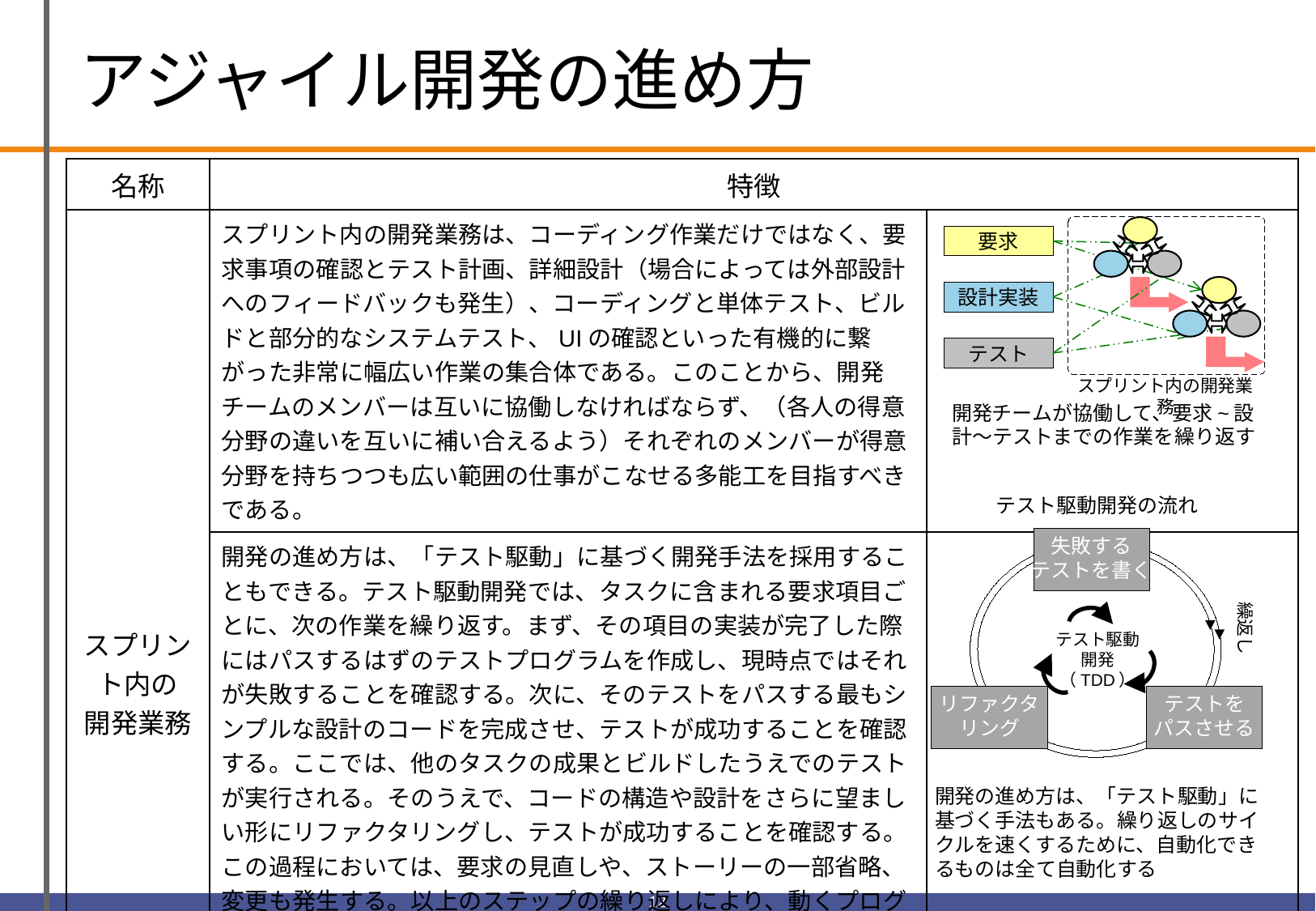

# アジャイル開発の進め方
| 名称 | 特徴 |  |
| --- | --- | --- |
| スプリント内の 開発業務 | スプリント内の開発業務は、コーディング作業だけではなく、要求事項の確認とテスト計画、詳細設計（場合によっては外部設計へのフィードバックも発生）、コーディングと単体テスト、ビルドと部分的なシステムテスト、UIの確認といった有機的に繋がった非常に幅広い作業の集合体である。このことから、開発チームのメンバーは互いに協働しなければならず、（各人の得意分野の違いを互いに補い合えるよう）それぞれのメンバーが得意分野を持ちつつも広い範囲の仕事がこなせる多能工を目指すべきである。 |  |
|  | 開発の進め方は、「テスト駆動」に基づく開発手法を採用することもできる。テスト駆動開発では、タスクに含まれる要求項目ごとに、次の作業を繰り返す。まず、その項目の実装が完了した際にはパスするはずのテストプログラムを作成し、現時点ではそれが失敗することを確認する。次に、そのテストをパスする最もシンプルな設計のコードを完成させ、テストが成功することを確認する。ここでは、他のタスクの成果とビルドしたうえでのテストが実行される。そのうえで、コードの構造や設計をさらに望ましい形にリファクタリングし、テストが成功することを確認する。この過程においては、要求の見直しや、ストーリーの一部省略、変更も発生する。以上のステップの繰り返しにより、動くプログラムが徐々に進化しながら完成し、タスク全体が完了する。 最初に詳細レベルのテストを仕様化するということは、テストで確認すべき機能仕様を定義する活動でもあり、前もってこれらのテスト内容を書くということは、ソフトウェアの設計について考えるということになる。この繰り返しのサイクルを速くするため、自動化できるものは全て自動化することが肝心である。 |  |

要求
設計実装
テスト

スプリント内の開発業務
開発チームが協働して、要求~設計～テストまでの作業を繰り返す
テスト駆動開発の流れ
失敗する
テストを書く

繰返し

テスト駆動
開発
（TDD）

リファクタ
リング
テストを
パスさせる
開発の進め方は、「テスト駆動」に基づく手法もある。繰り返しのサイクルを速くするために、自動化できるものは全て自動化する
12